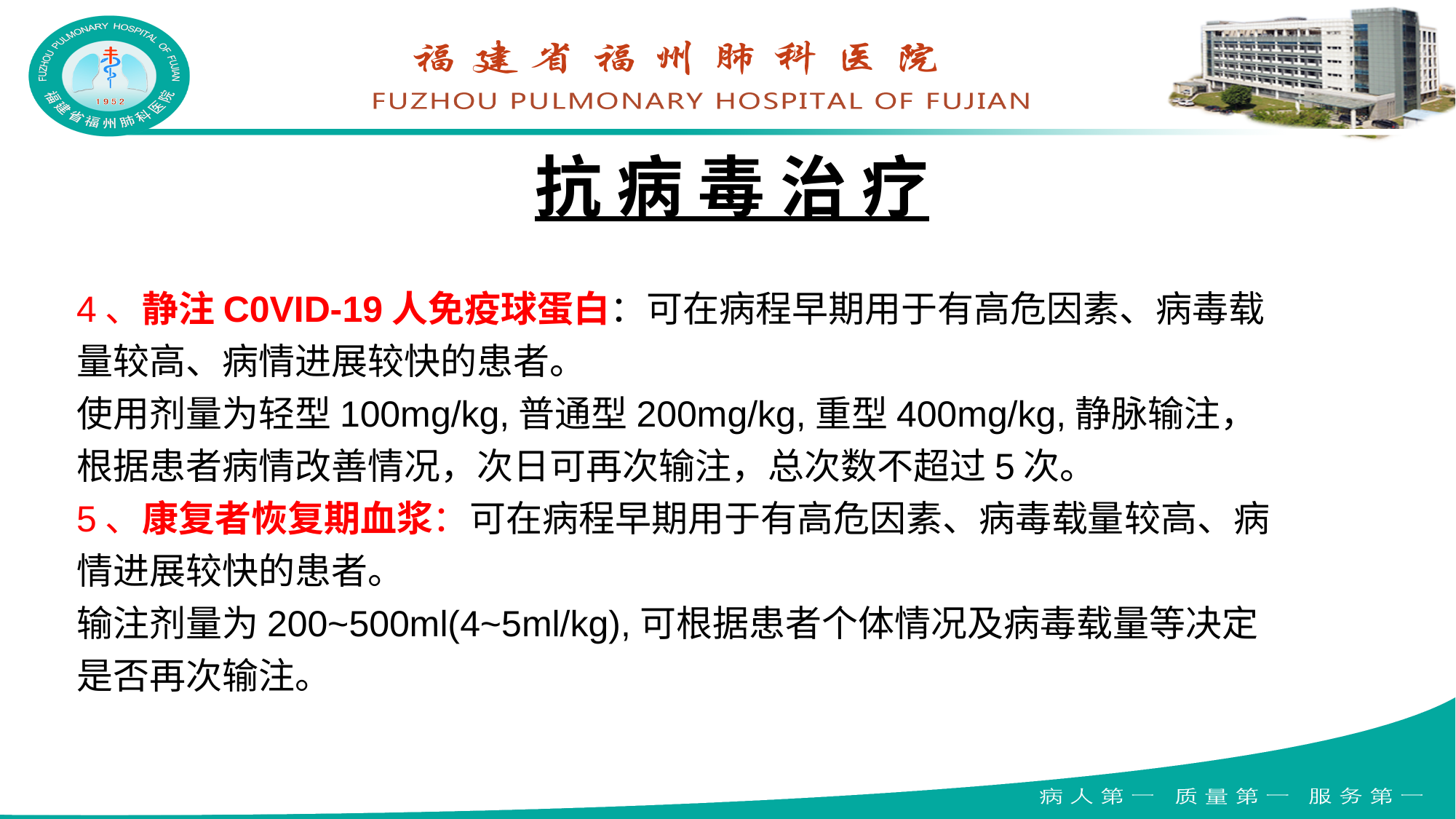

抗 病 毒 治 疗
4、静注C0VID-19人免疫球蛋白：可在病程早期用于有高危因素、病毒载量较高、病情进展较快的患者。
使用剂量为轻型100mg/kg,普通型200mg/kg,重型400mg/kg,静脉输注，根据患者病情改善情况，次日可再次输注，总次数不超过5次。
5、康复者恢复期血浆：可在病程早期用于有高危因素、病毒载量较高、病情进展较快的患者。
输注剂量为200~500ml(4~5ml/kg),可根据患者个体情况及病毒载量等决定是否再次输注。